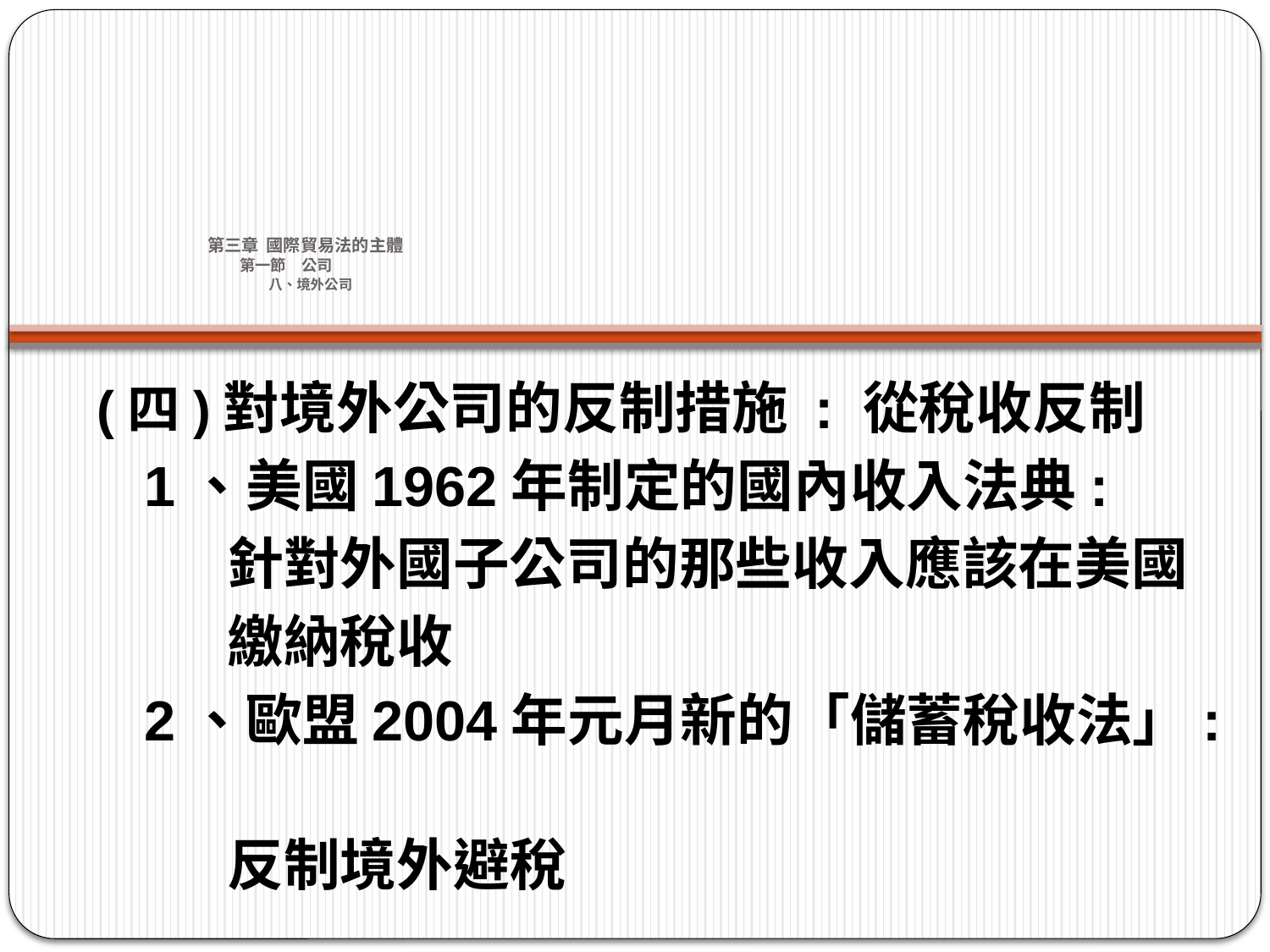

# 第三章  國際貿易法的主體 第一節　公司 八、境外公司
(四)對境外公司的反制措施 : 從稅收反制
   1、美國1962年制定的國內收入法典:
         針對外國子公司的那些收入應該在美國
         繳納稅收
   2、歐盟2004年元月新的「儲蓄稅收法」:
         反制境外避稅